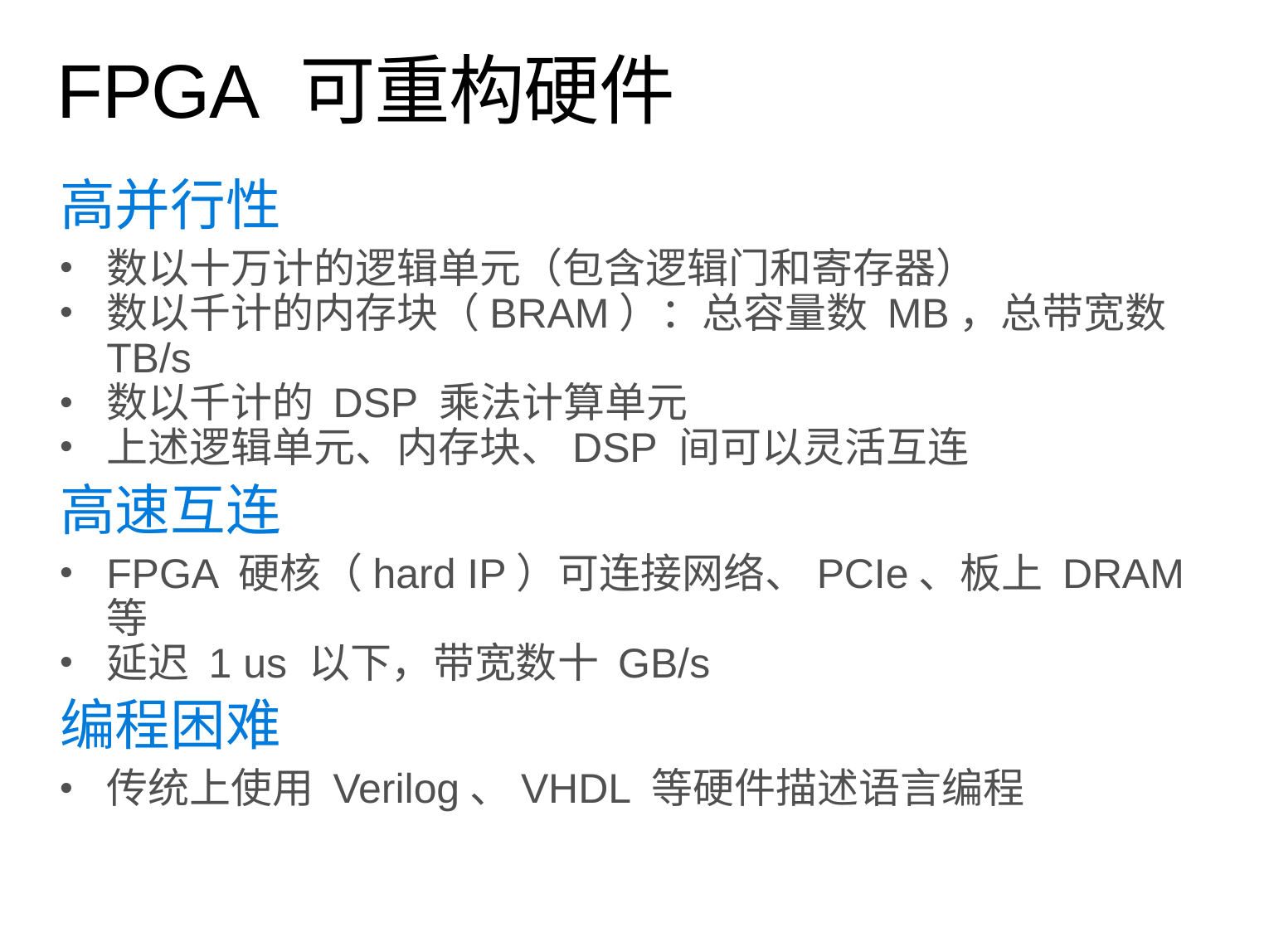

# FPGA 可重构硬件
高并行性
数以十万计的逻辑单元（包含逻辑门和寄存器）
数以千计的内存块（BRAM）：总容量数 MB，总带宽数 TB/s
数以千计的 DSP 乘法计算单元
上述逻辑单元、内存块、DSP 间可以灵活互连
高速互连
FPGA 硬核（hard IP）可连接网络、PCIe、板上 DRAM 等
延迟 1 us 以下，带宽数十 GB/s
编程困难
传统上使用 Verilog、VHDL 等硬件描述语言编程